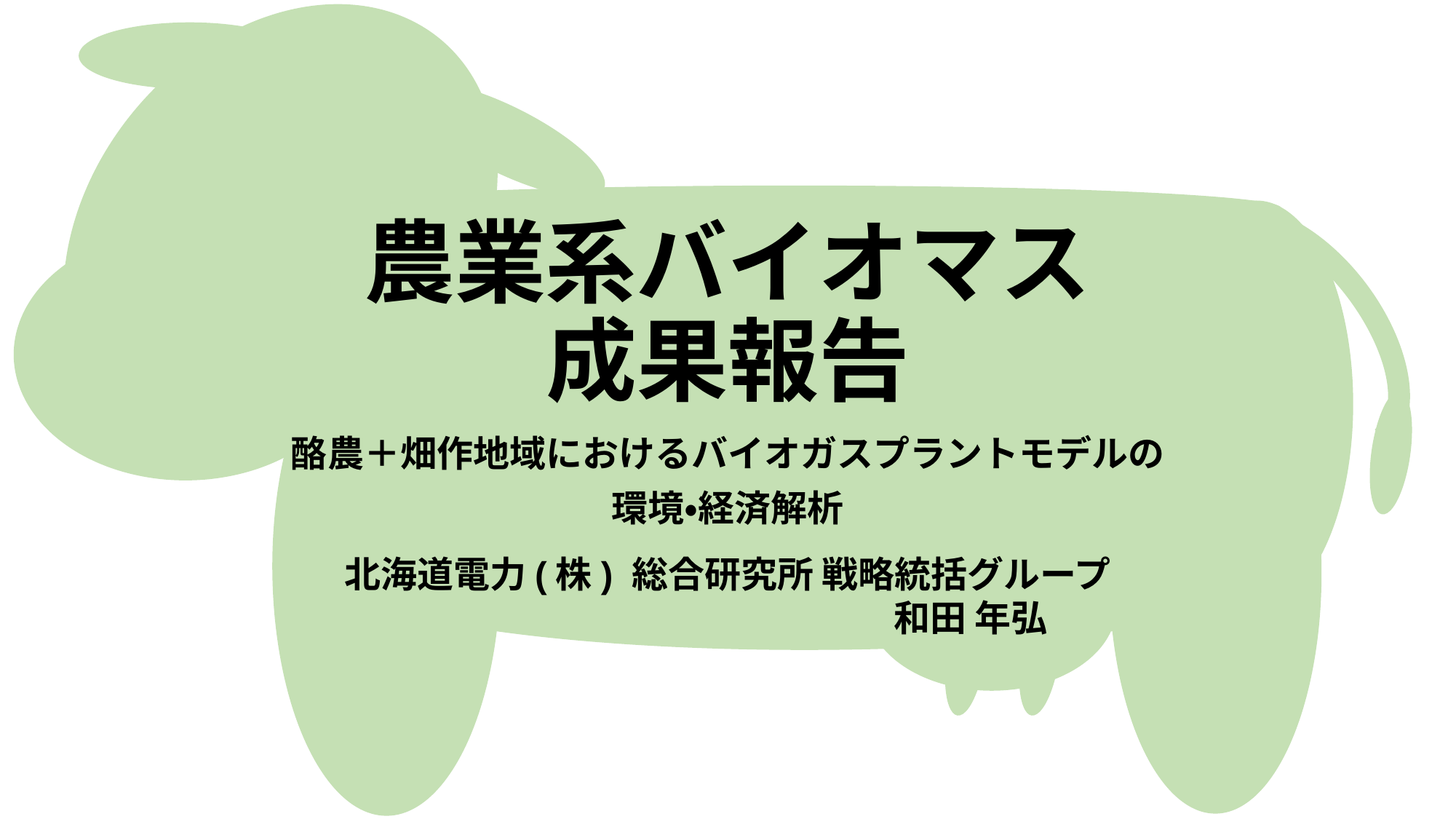

# 農業系バイオマス 成果報告
酪農＋畑作地域におけるバイオガスプラントモデルの
環境・経済解析
北海道電力(株) 総合研究所 戦略統括グループ
                                             　　　和田 年弘